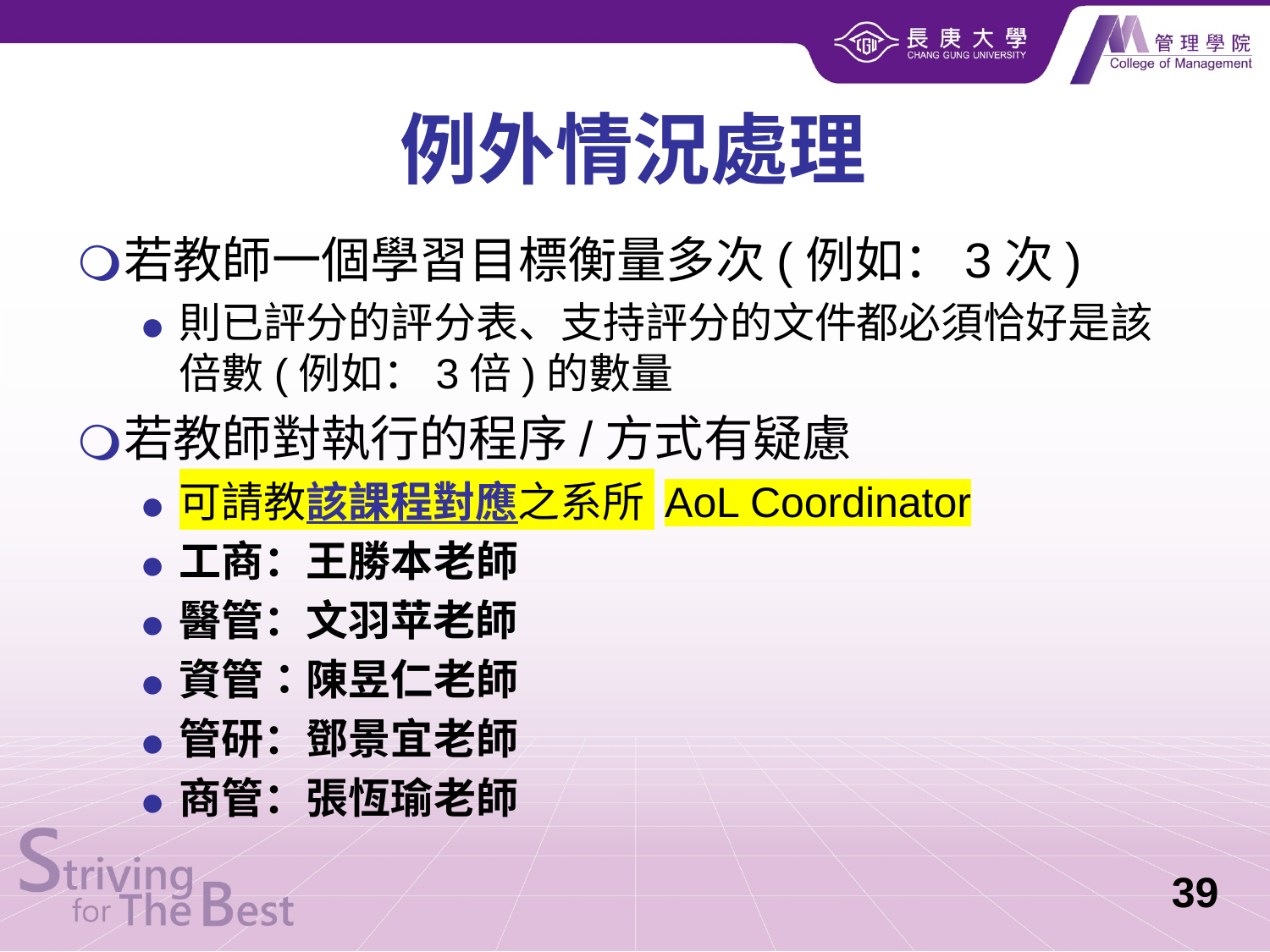

例外情況處理
若教師一個學習目標衡量多次(例如：3次)
則已評分的評分表、支持評分的文件都必須恰好是該倍數(例如：3倍)的數量
若教師對執行的程序/方式有疑慮
可請教該課程對應之系所 AoL Coordinator
工商：王勝本老師
醫管：文羽苹老師
資管：陳昱仁老師
管研：鄧景宜老師
商管：張恆瑜老師

39